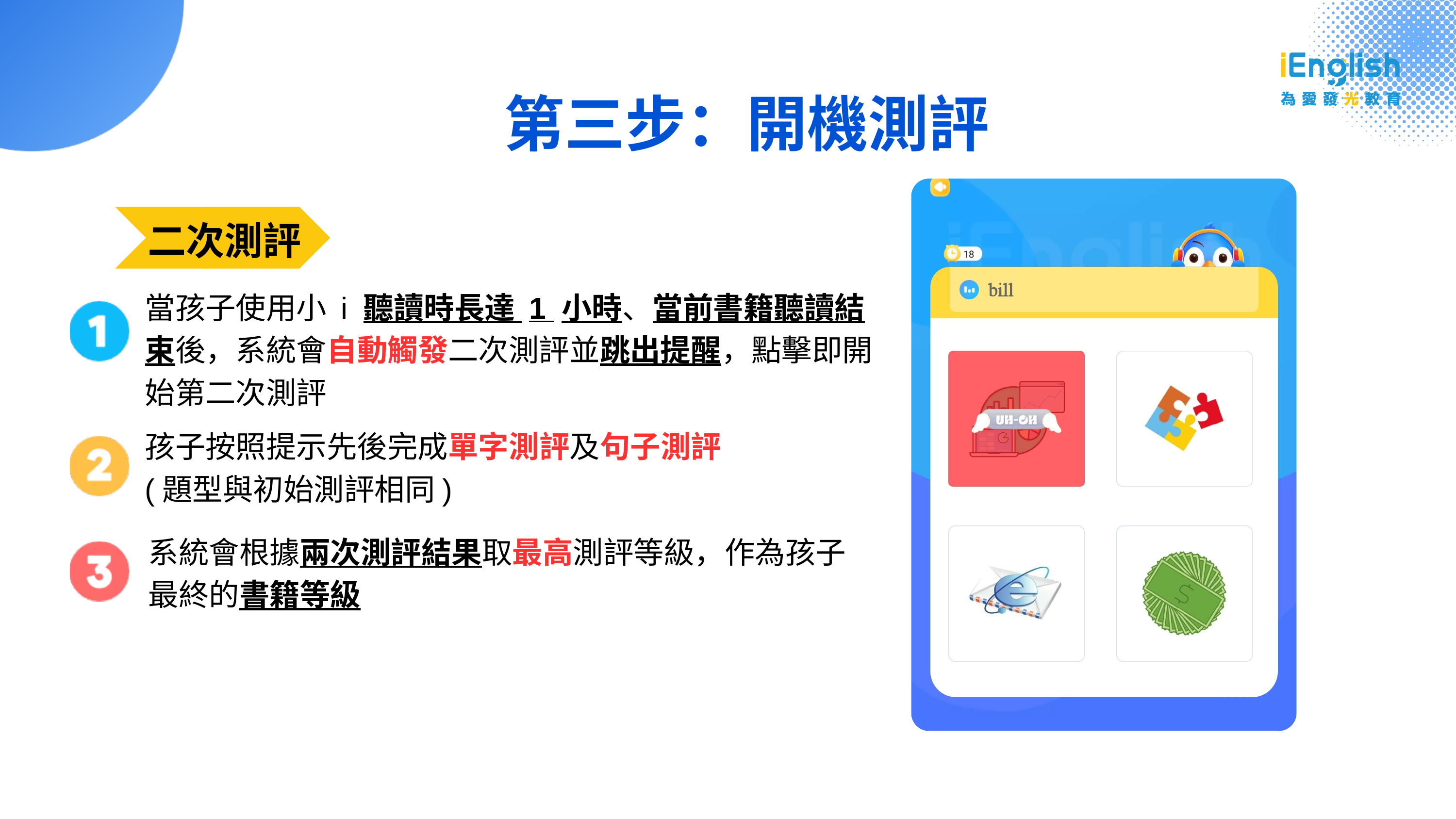

第三步：開機測評

二次測評
當孩子使用小 i 聽讀時長達 1 小時、當前書籍聽讀結束後，系統會自動觸發二次測評並跳出提醒，點擊即開始第二次測評

孩子按照提示先後完成單字測評及句子測評
(題型與初始測評相同)

系統會根據兩次測評結果取最高測評等級，作為孩子
最終的書籍等級